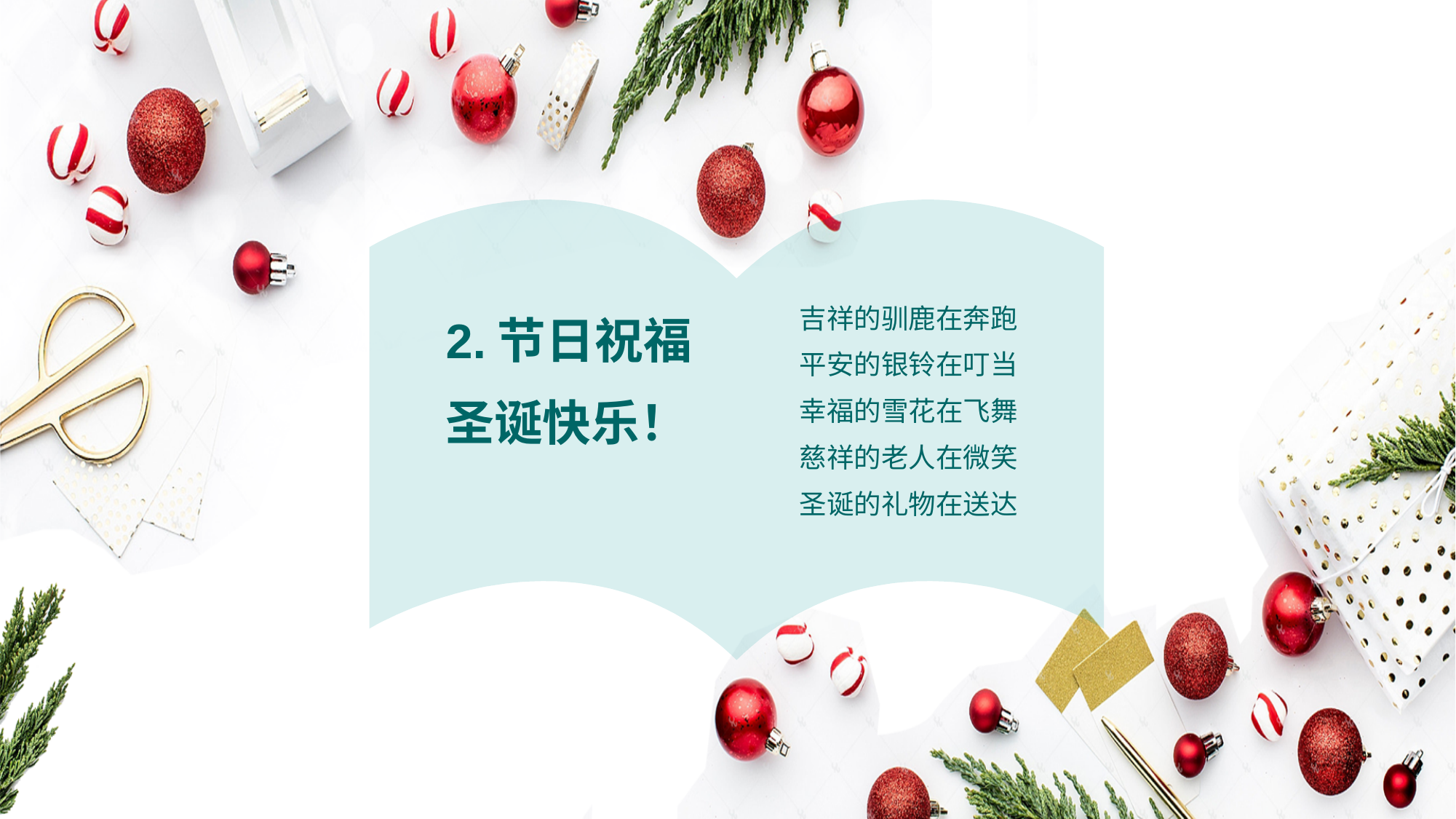

吉祥的驯鹿在奔跑
平安的银铃在叮当
幸福的雪花在飞舞
慈祥的老人在微笑
圣诞的礼物在送达

2.节日祝福
圣诞快乐！